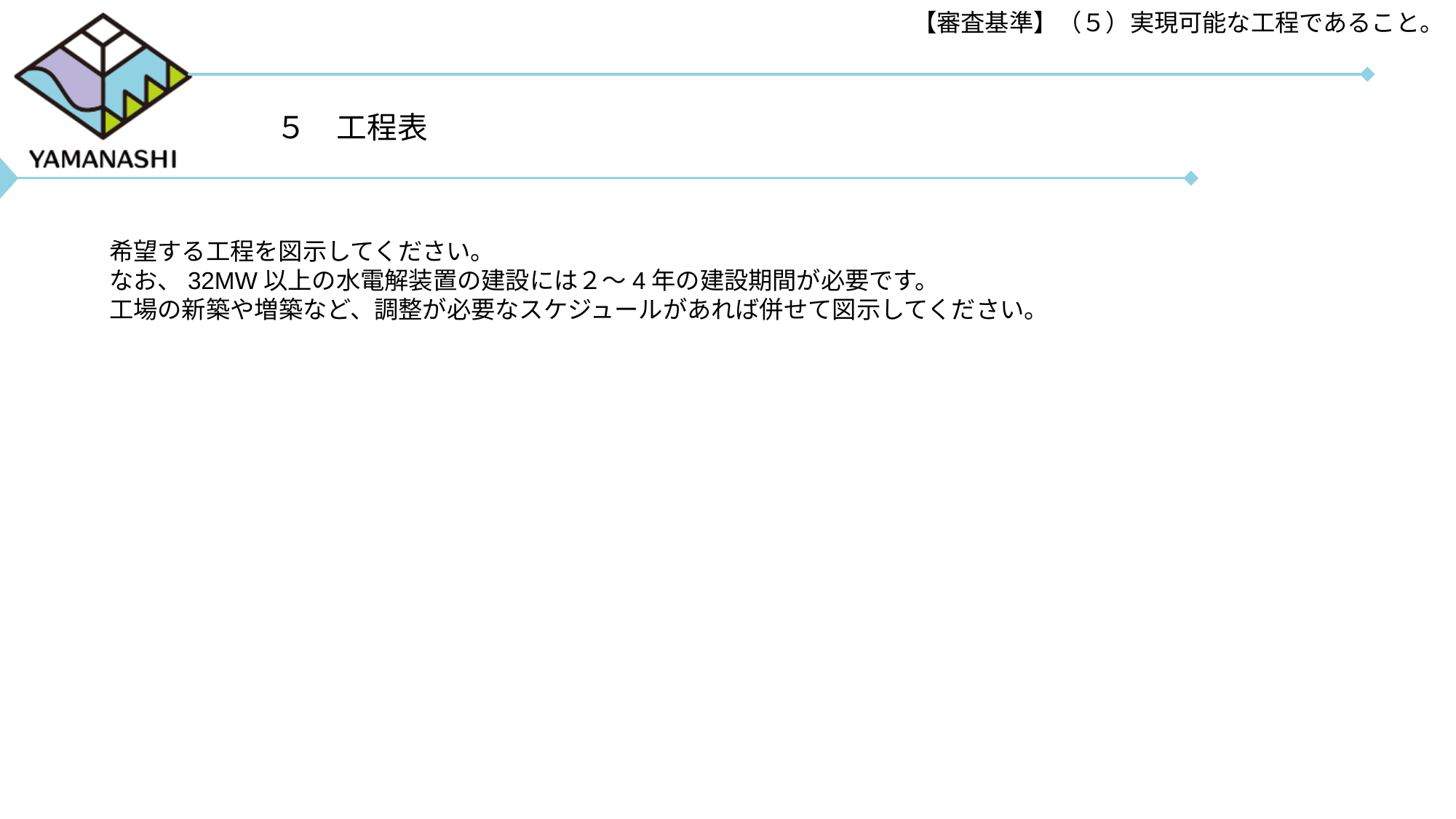

【審査基準】（５）実現可能な工程であること。
５　工程表
希望する工程を図示してください。
なお、32MW以上の水電解装置の建設には２～4年の建設期間が必要です。
工場の新築や増築など、調整が必要なスケジュールがあれば併せて図示してください。